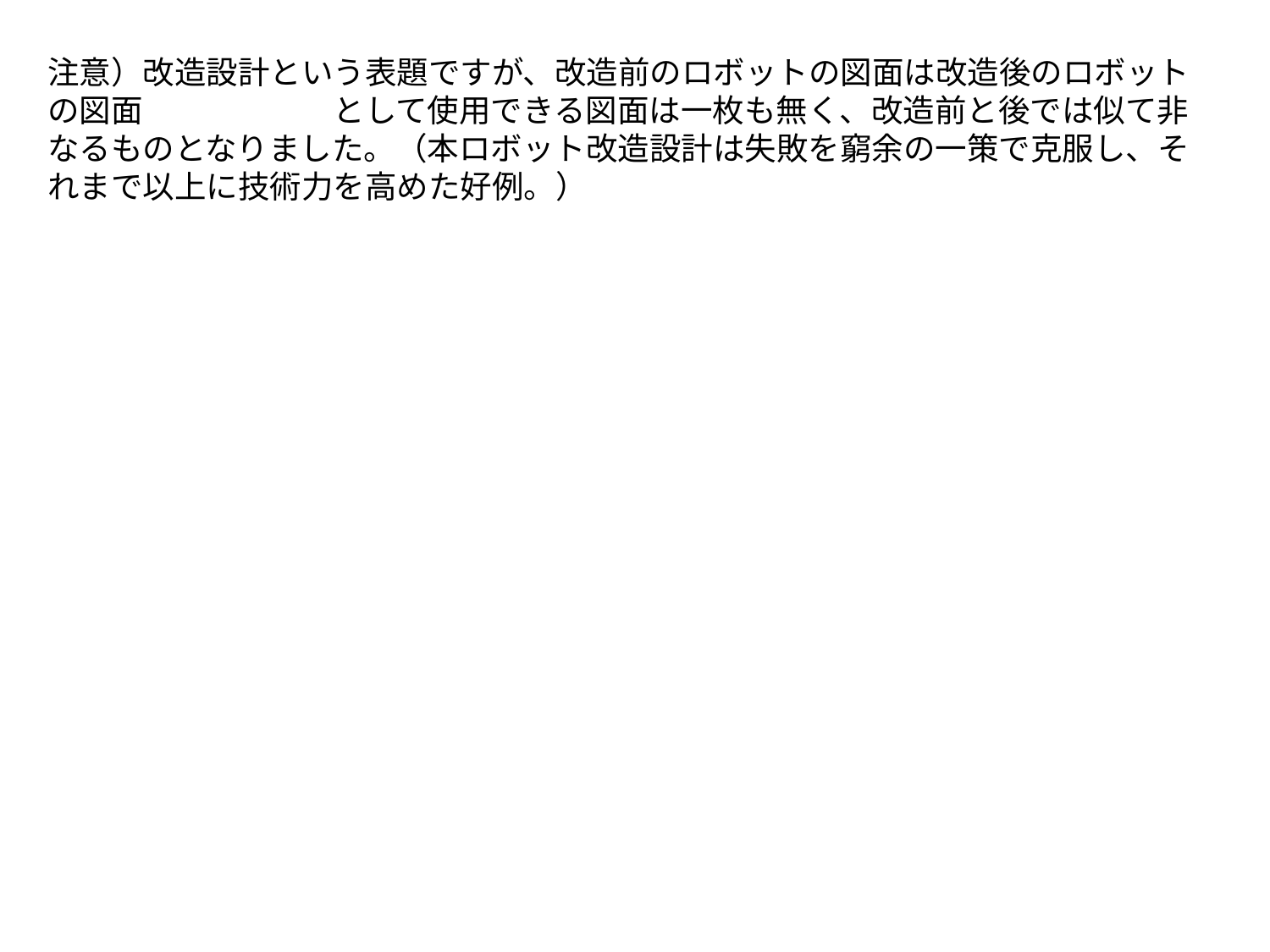

注意）改造設計という表題ですが、改造前のロボットの図面は改造後のロボットの図面　　　　　　として使用できる図面は一枚も無く、改造前と後では似て非なるものとなりました。（本ロボット改造設計は失敗を窮余の一策で克服し、それまで以上に技術力を高めた好例。）